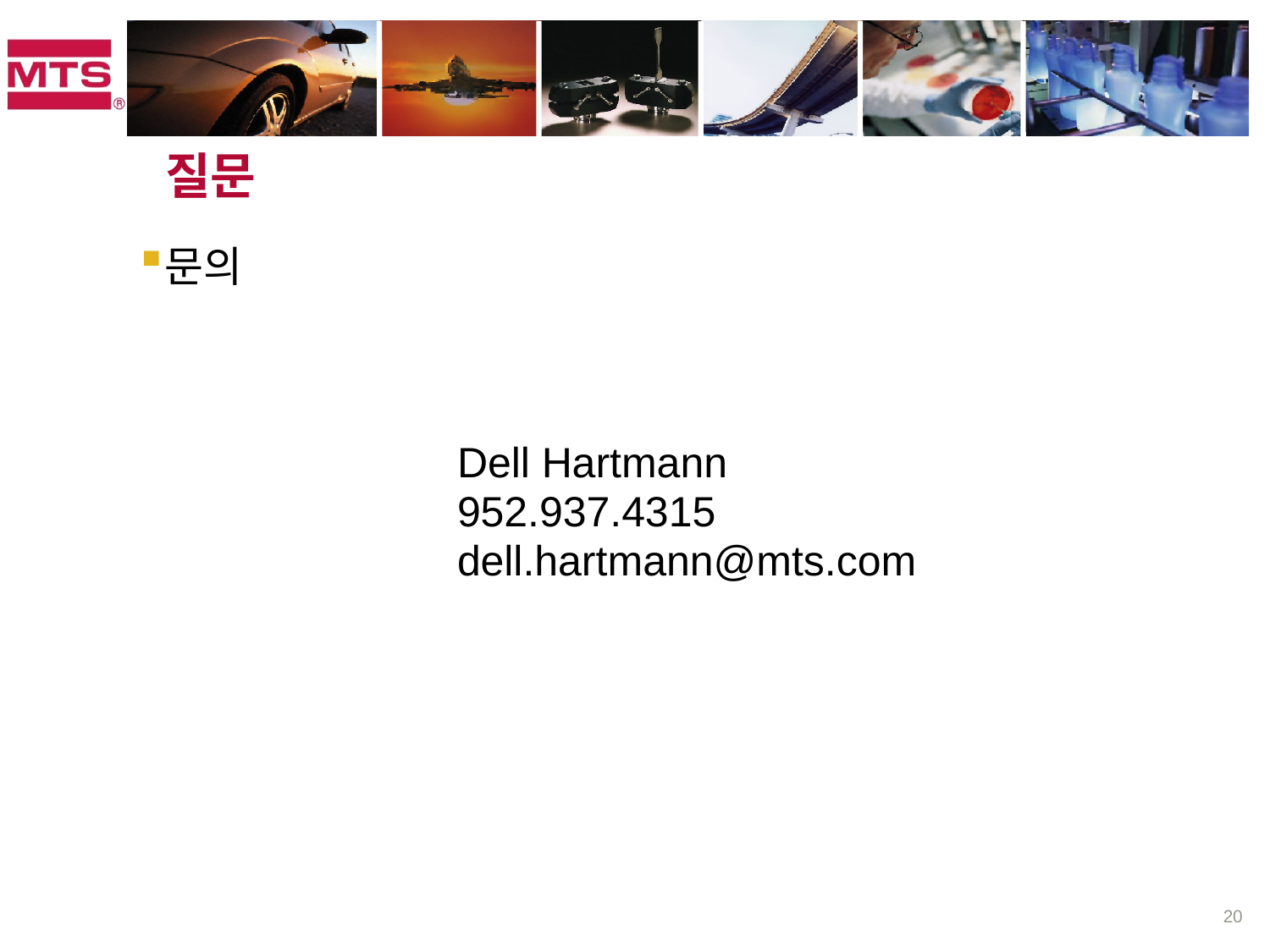

# 질문
문의

Dell Hartmann
952.937.4315
dell.hartmann@mts.com

20